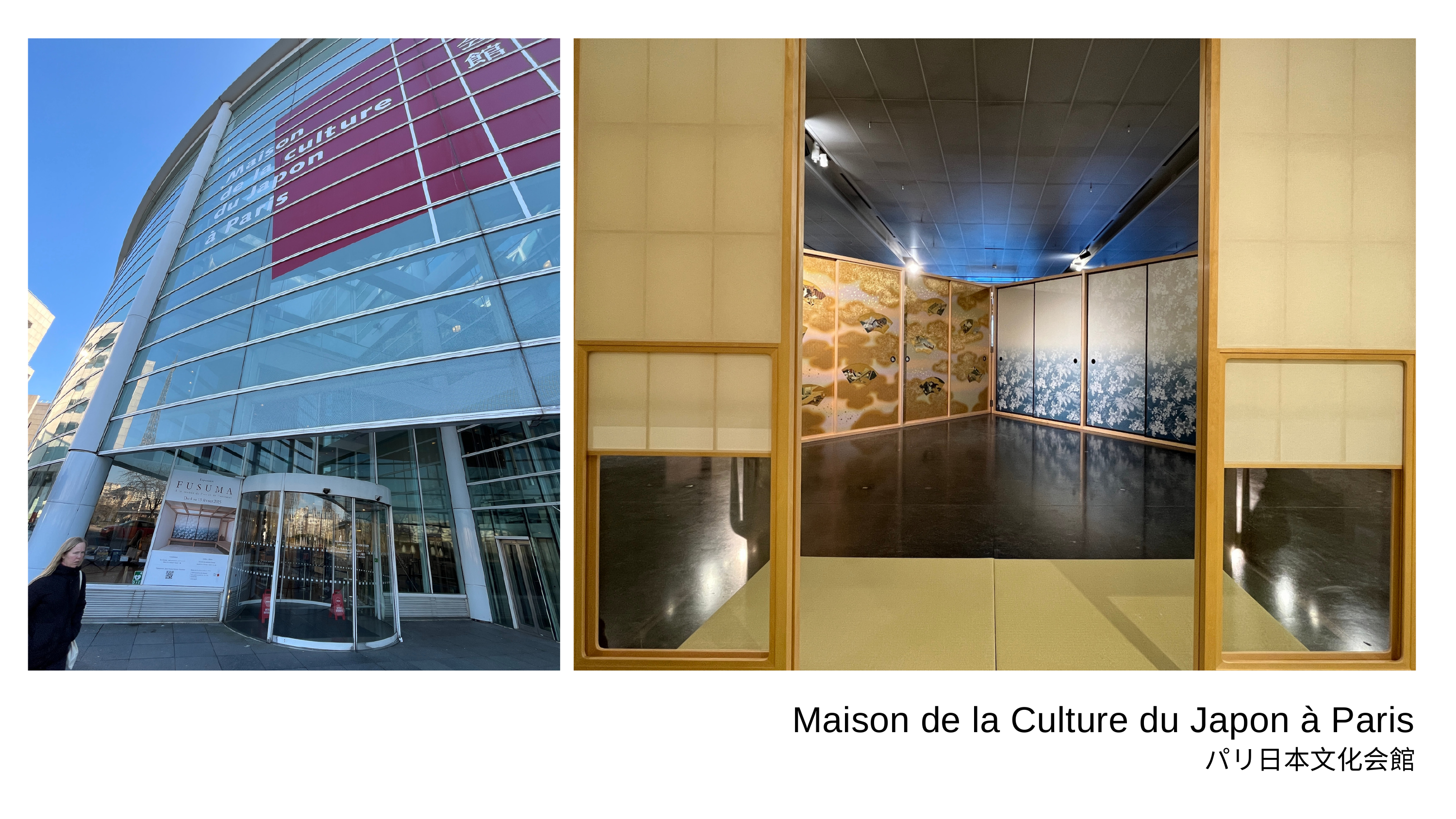

Maison de la Culture du Japon à Paris
パリ日本文化会館